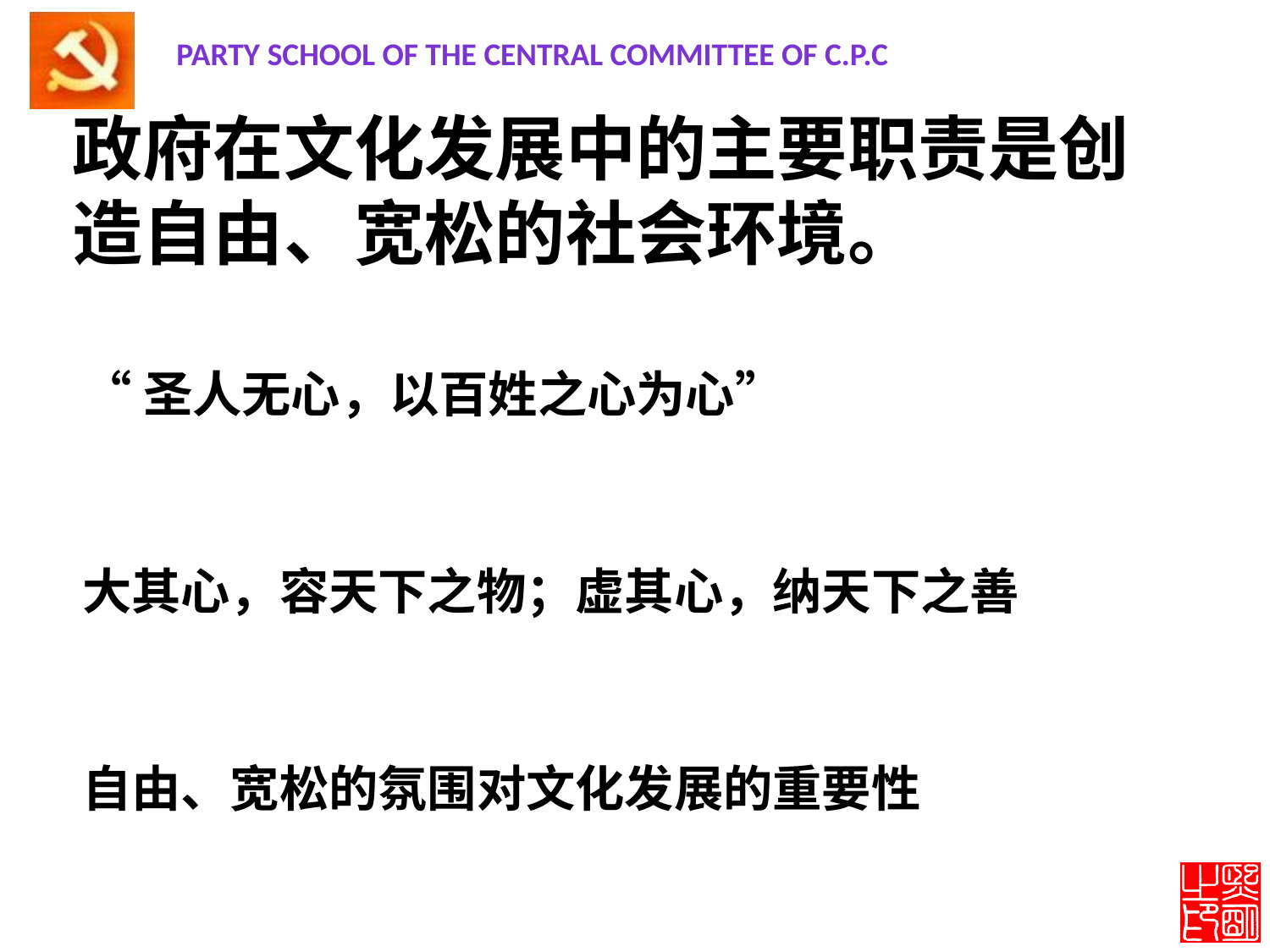

# 政府在文化发展中的主要职责是创造自由、宽松的社会环境。
“圣人无心，以百姓之心为心”

大其心，容天下之物；虚其心，纳天下之善

自由、宽松的氛围对文化发展的重要性